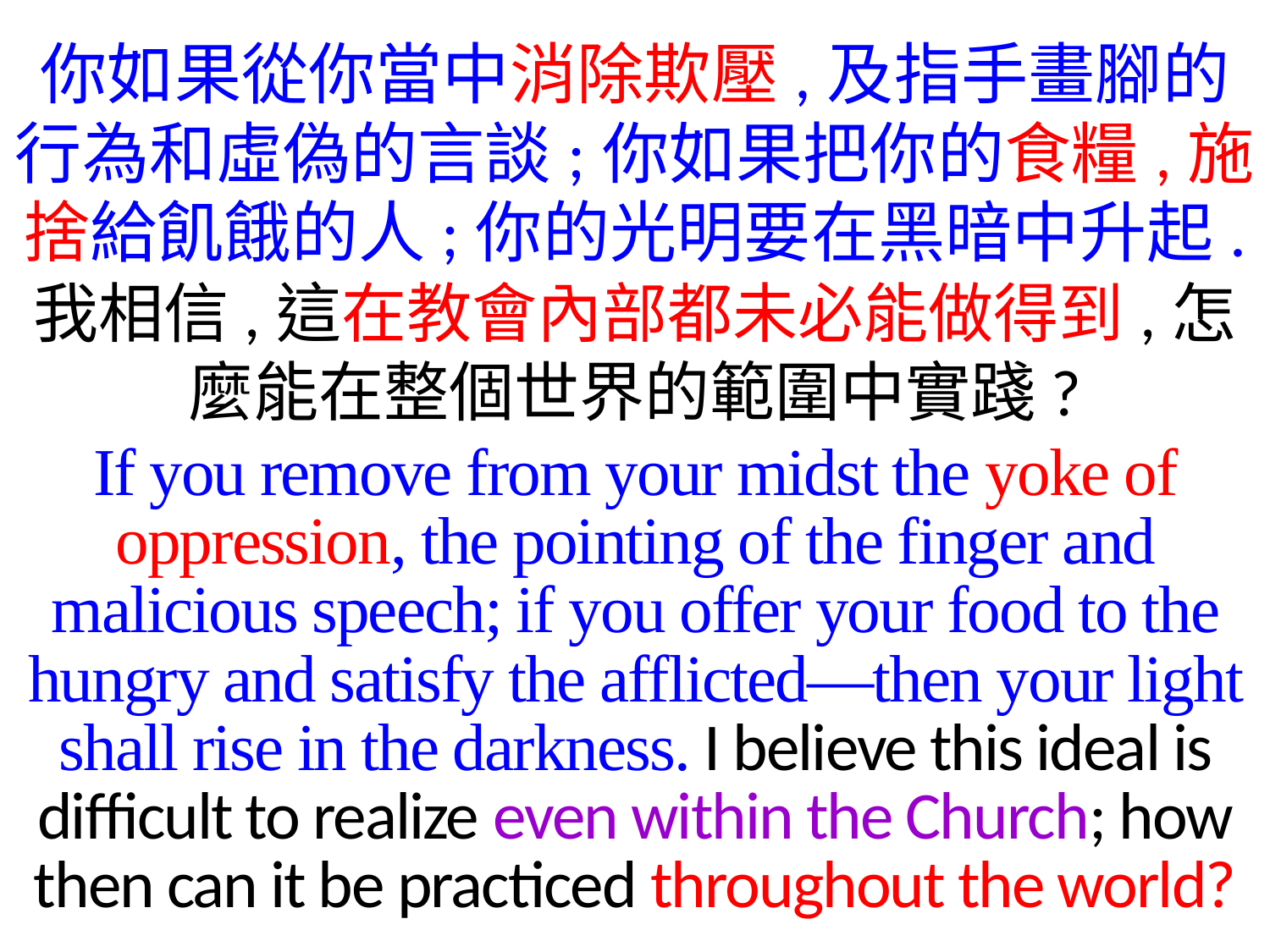

你如果從你當中消除欺壓,及指手畫腳的行為和虛偽的言談;你如果把你的食糧,施捨給飢餓的人;你的光明要在黑暗中升起.
我相信,這在教會內部都未必能做得到,怎麼能在整個世界的範圍中實踐?
If you remove from your midst the yoke of oppression, the pointing of the finger and malicious speech; if you offer your food to the hungry and satisfy the afflicted—then your light shall rise in the darkness. I believe this ideal is difficult to realize even within the Church; how then can it be practiced throughout the world?